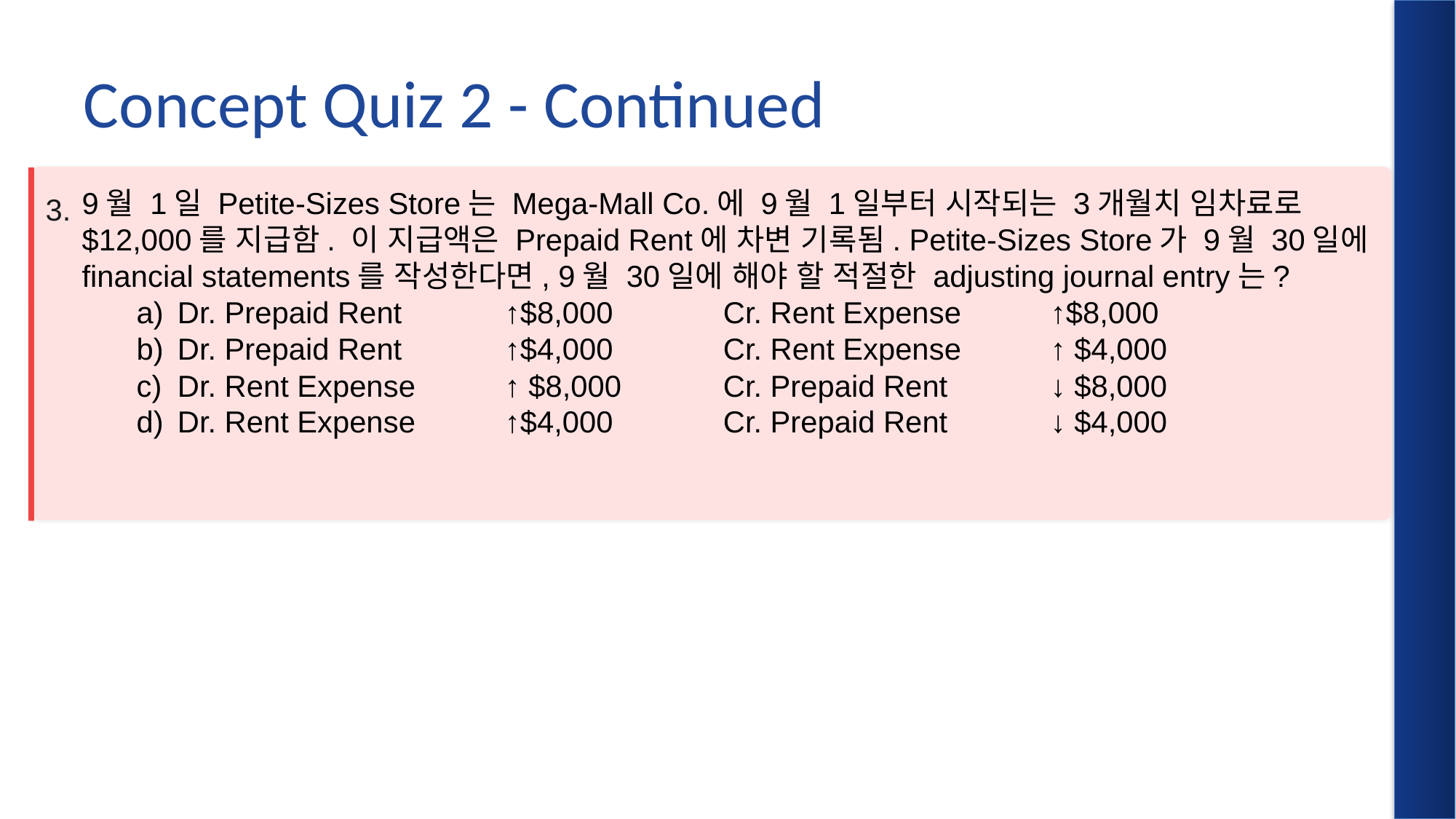

# Concept Quiz 2 - Continued

9월 1일 Petite-Sizes Store는 Mega-Mall Co.에 9월 1일부터 시작되는 3개월치 임차료로 $12,000를 지급함. 이 지급액은 Prepaid Rent에 차변 기록됨. Petite-Sizes Store가 9월 30일에 financial statements를 작성한다면, 9월 30일에 해야 할 적절한 adjusting journal entry는?
Dr. Prepaid Rent  	↑$8,000   	Cr. Rent Expense	↑$8,000
Dr. Prepaid Rent  	↑$4,000  	Cr. Rent Expense 	↑ $4,000
Dr. Rent Expense 	↑ $8,000  	Cr. Prepaid Rent  	↓ $8,000
Dr. Rent Expense 	↑$4,000  	Cr. Prepaid Rent  	↓ $4,000
3.